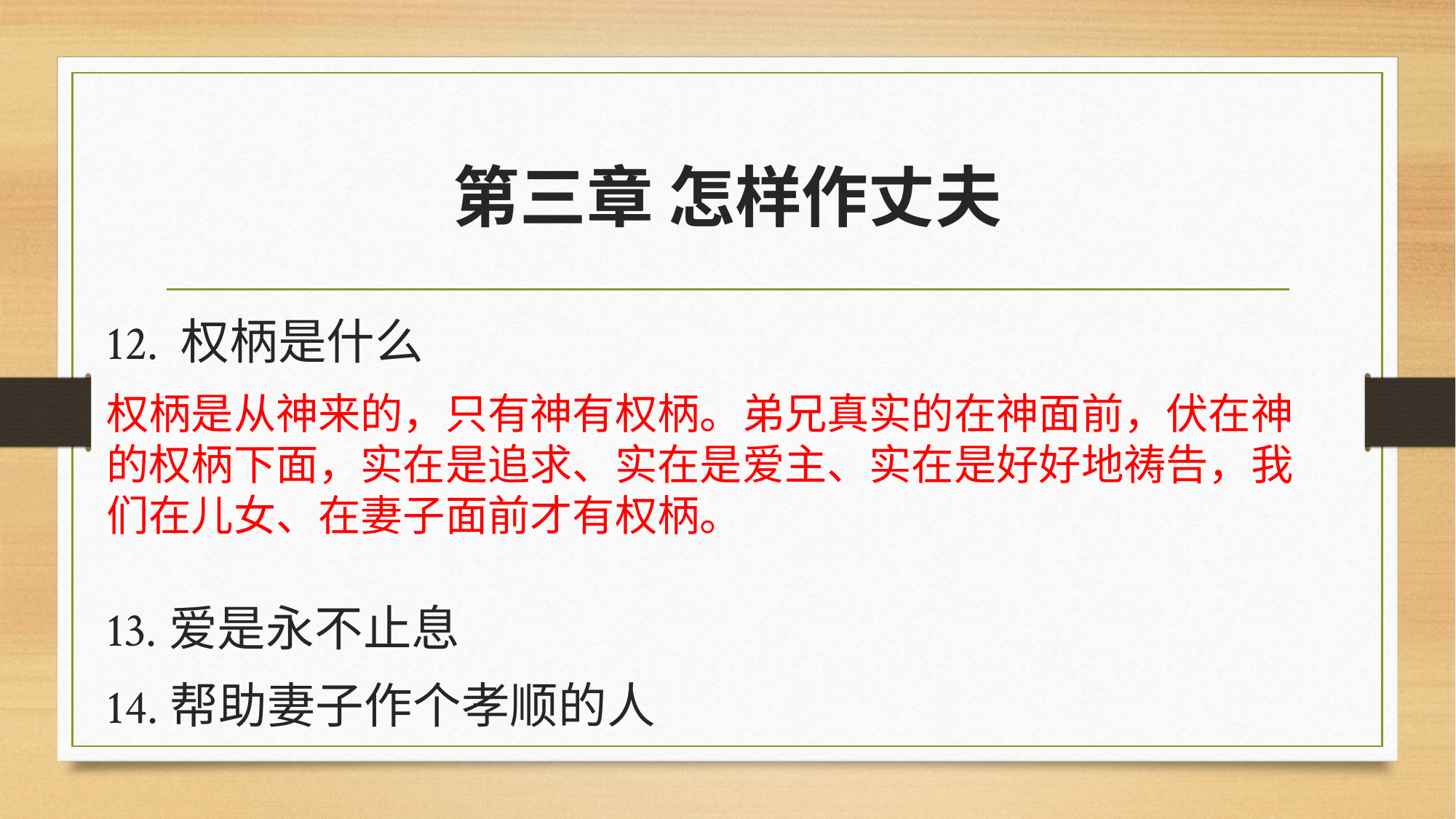

# 第三章 怎样作丈夫
12. 权柄是什么
权柄是从神来的，只有神有权柄。弟兄真实的在神面前，伏在神的权柄下面，实在是追求、实在是爱主、实在是好好地祷告，我们在儿女、在妻子面前才有权柄。

13.爱是永不止息
14.帮助妻子作个孝顺的人